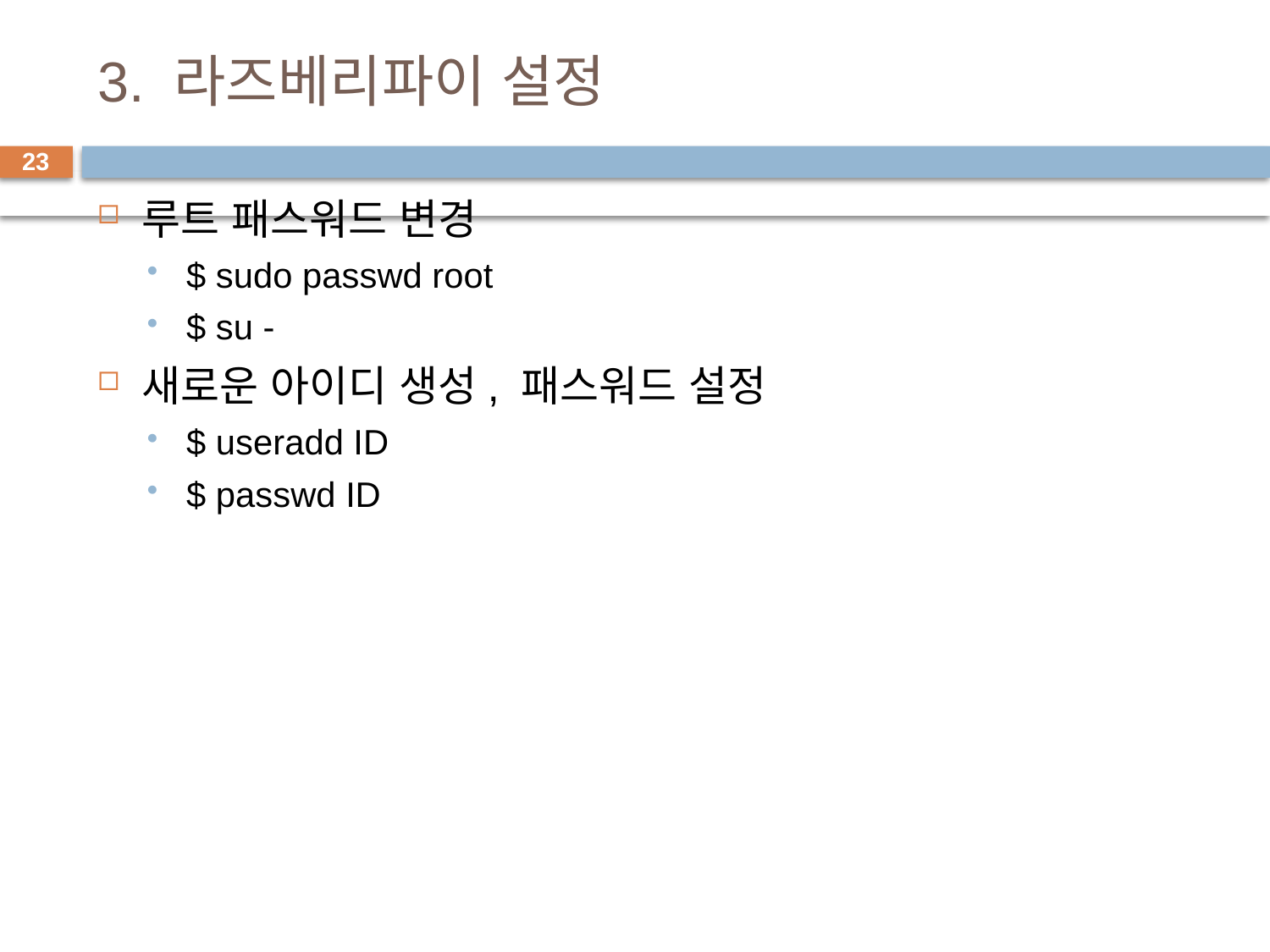

# 3. 라즈베리파이 설정
23
루트 패스워드 변경
$ sudo passwd root
$ su -
새로운 아이디 생성, 패스워드 설정
$ useradd ID
$ passwd ID